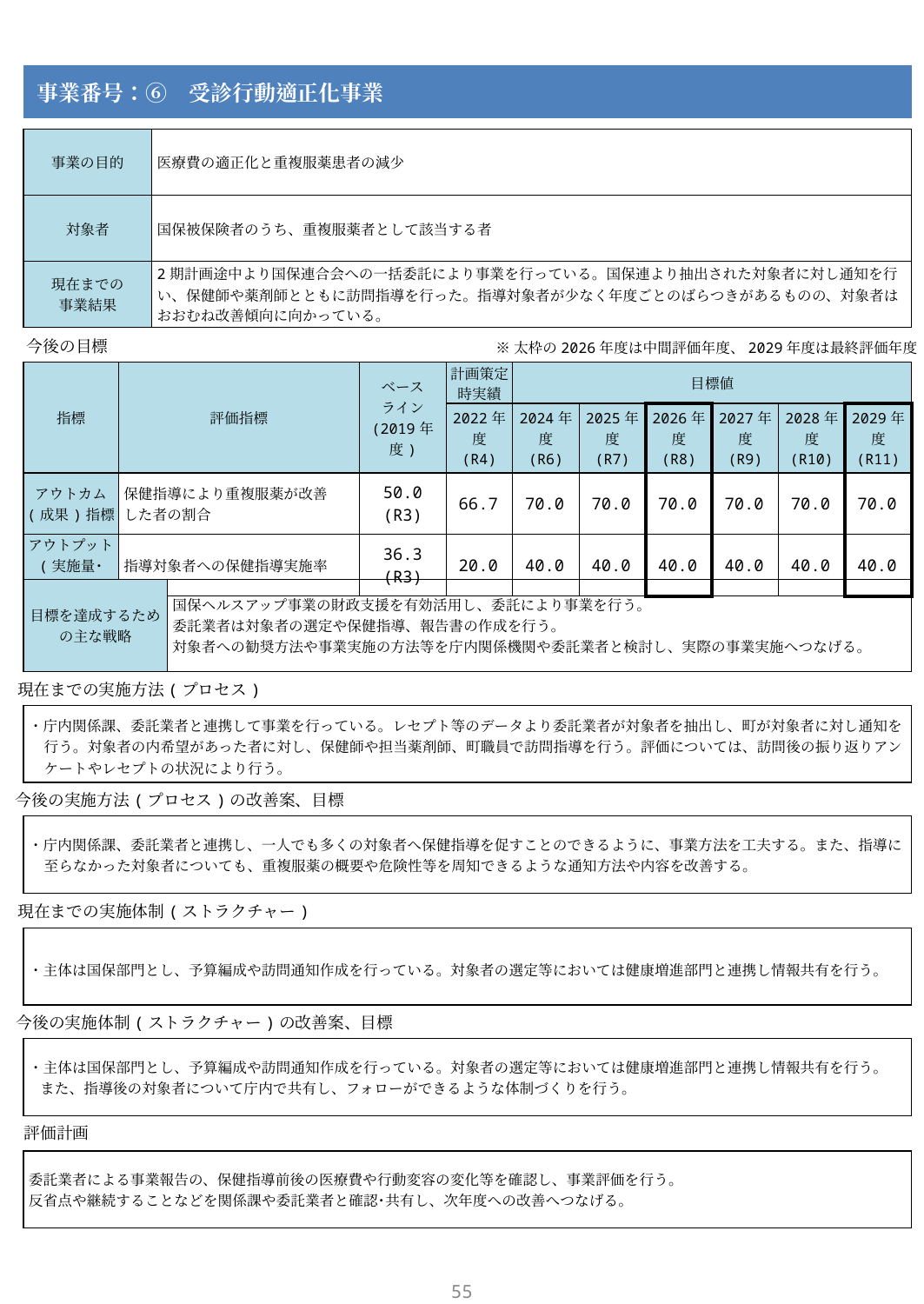

| 事業番号：⑥　受診行動適正化事業 |
| --- |
| 事業の目的 | 医療費の適正化と重複服薬患者の減少 |
| --- | --- |
| 対象者 | 国保被保険者のうち、重複服薬者として該当する者 |
| 現在までの 事業結果 | 2期計画途中より国保連合会への一括委託により事業を行っている。国保連より抽出された対象者に対し通知を行い、保健師や薬剤師とともに訪問指導を行った。指導対象者が少なく年度ごとのばらつきがあるものの、対象者はおおむね改善傾向に向かっている。 |
今後の目標
※太枠の2026年度は中間評価年度、2029年度は最終評価年度
| 指標 | 評価指標 | ベース ライン (2019年度) | 計画策定 時実績 | 目標値 |  |  |  |  |  |
| --- | --- | --- | --- | --- | --- | --- | --- | --- | --- |
|  |  |  | 2022年度 (R4) | 2024年度 (R6) | 2025年度 (R7) | 2026年度 (R8) | 2027年度 (R9) | 2028年度 (R10) | 2029年度 (R11) |
| アウトカム (成果)指標 | 保健指導により重複服薬が改善 した者の割合 | 50.0 (R3) | 66.7 | 70.0 | 70.0 | 70.0 | 70.0 | 70.0 | 70.0 |
| アウトプット (実施量･率)指標 | 指導対象者への保健指導実施率 | 36.3 (R3) | 20.0 | 40.0 | 40.0 | 40.0 | 40.0 | 40.0 | 40.0 |
| 目標を達成するため の主な戦略 | 国保ヘルスアップ事業の財政支援を有効活用し、委託により事業を行う。 委託業者は対象者の選定や保健指導、報告書の作成を行う。 対象者への勧奨方法や事業実施の方法等を庁内関係機関や委託業者と検討し、実際の事業実施へつなげる。 |
| --- | --- |
現在までの実施方法(プロセス)
| ・庁内関係課、委託業者と連携して事業を行っている。レセプト等のデータより委託業者が対象者を抽出し、町が対象者に対し通知を行う。対象者の内希望があった者に対し、保健師や担当薬剤師、町職員で訪問指導を行う。評価については、訪問後の振り返りアンケートやレセプトの状況により行う。 |
| --- |
今後の実施方法(プロセス)の改善案、目標
| ・庁内関係課、委託業者と連携し、一人でも多くの対象者へ保健指導を促すことのできるように、事業方法を工夫する。また、指導に至らなかった対象者についても、重複服薬の概要や危険性等を周知できるような通知方法や内容を改善する。 |
| --- |
現在までの実施体制(ストラクチャー)
| ・主体は国保部門とし、予算編成や訪問通知作成を行っている。対象者の選定等においては健康増進部門と連携し情報共有を行う。 |
| --- |
今後の実施体制(ストラクチャー)の改善案、目標
| ・主体は国保部門とし、予算編成や訪問通知作成を行っている。対象者の選定等においては健康増進部門と連携し情報共有を行う。 また、指導後の対象者について庁内で共有し、フォローができるような体制づくりを行う。 |
| --- |
評価計画
| 委託業者による事業報告の、保健指導前後の医療費や行動変容の変化等を確認し、事業評価を行う。 反省点や継続することなどを関係課や委託業者と確認･共有し、次年度への改善へつなげる。 |
| --- |
55